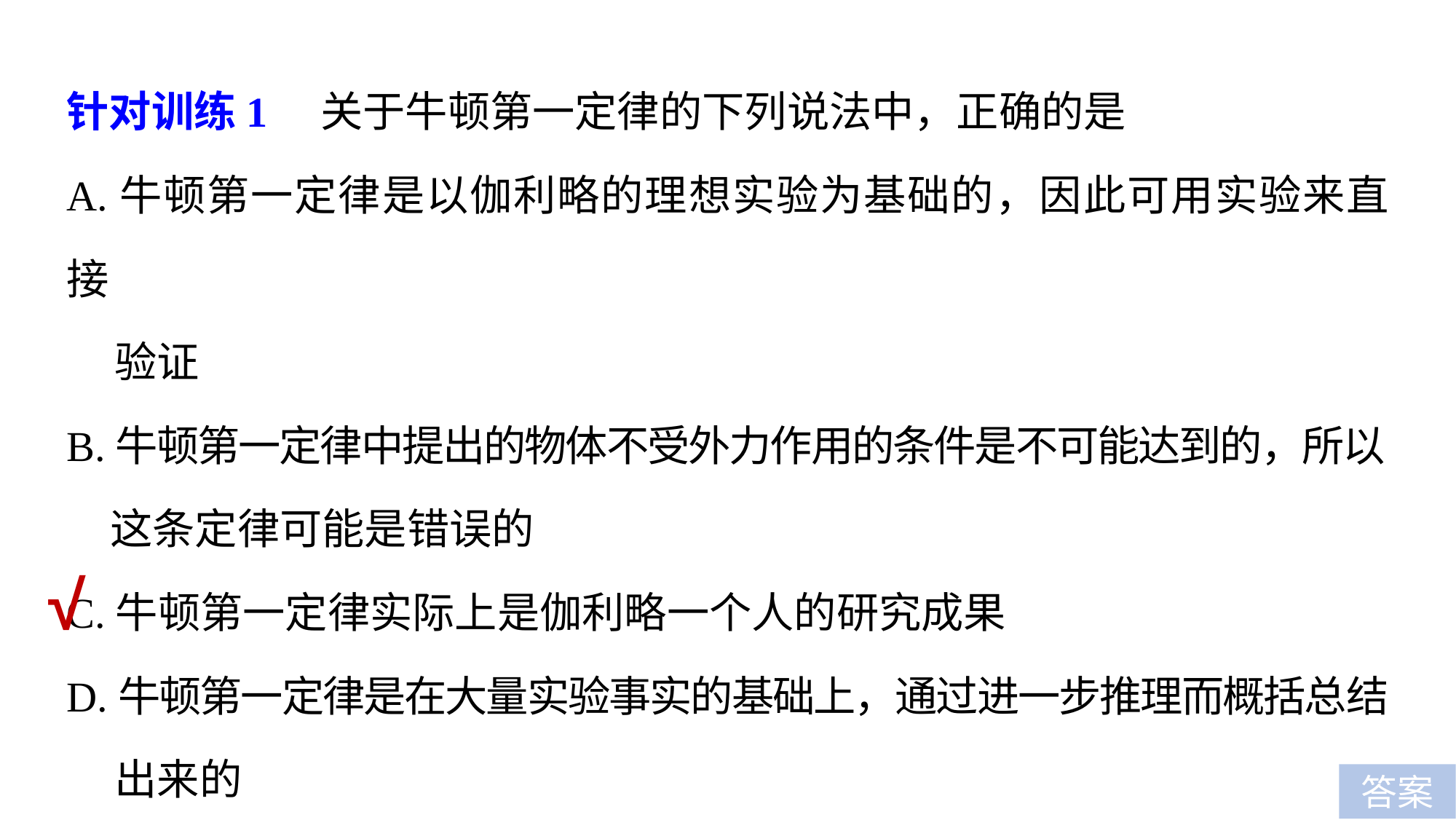

针对训练1　关于牛顿第一定律的下列说法中，正确的是
A.牛顿第一定律是以伽利略的理想实验为基础的，因此可用实验来直接
    验证
B.牛顿第一定律中提出的物体不受外力作用的条件是不可能达到的，所以
    这条定律可能是错误的
C.牛顿第一定律实际上是伽利略一个人的研究成果
D.牛顿第一定律是在大量实验事实的基础上，通过进一步推理而概括总结
    出来的
√
答案